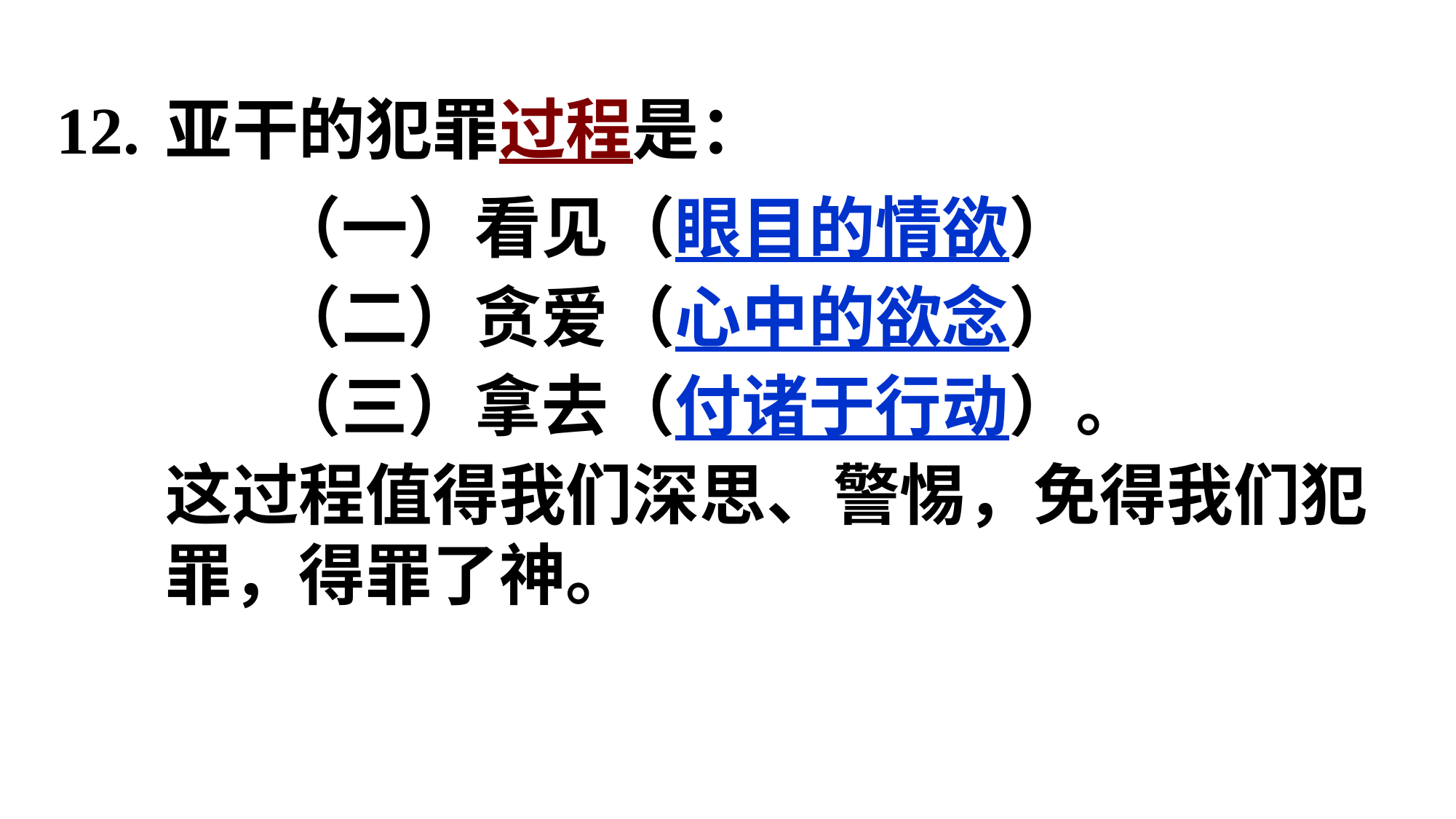

12.	亚干的犯罪过程是：
（一）看见（眼目的情欲）
（二）贪爱（心中的欲念）
（三）拿去（付诸于行动）。
	这过程值得我们深思、警惕，免得我们犯罪，得罪了神。